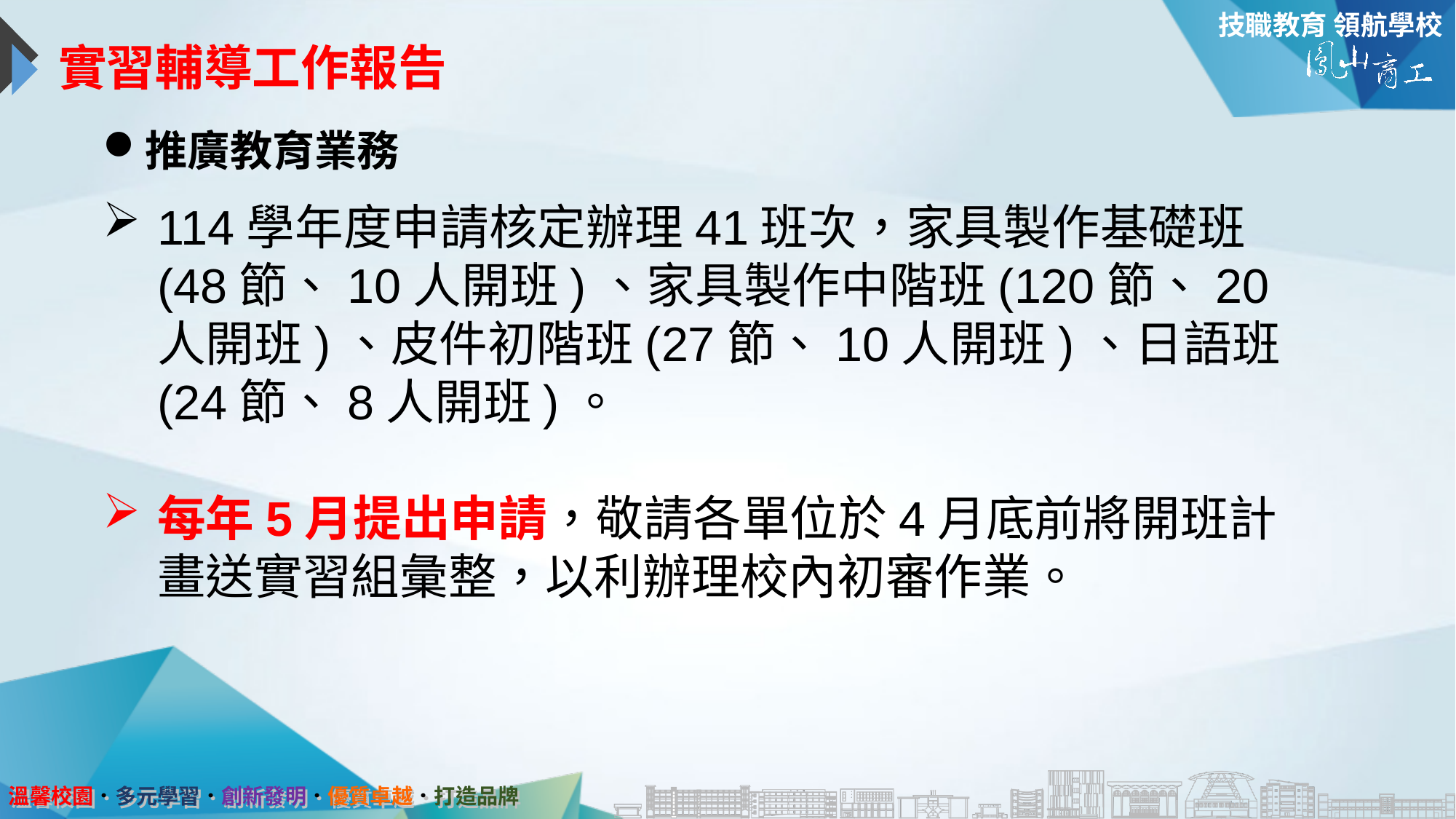

# 實習輔導工作報告
推廣教育業務
114學年度申請核定辦理41班次，家具製作基礎班(48節、10人開班)、家具製作中階班(120節、20人開班)、皮件初階班(27節、10人開班)、日語班(24節、8人開班)。

每年5月提出申請，敬請各單位於4月底前將開班計畫送實習組彙整，以利辦理校內初審作業。